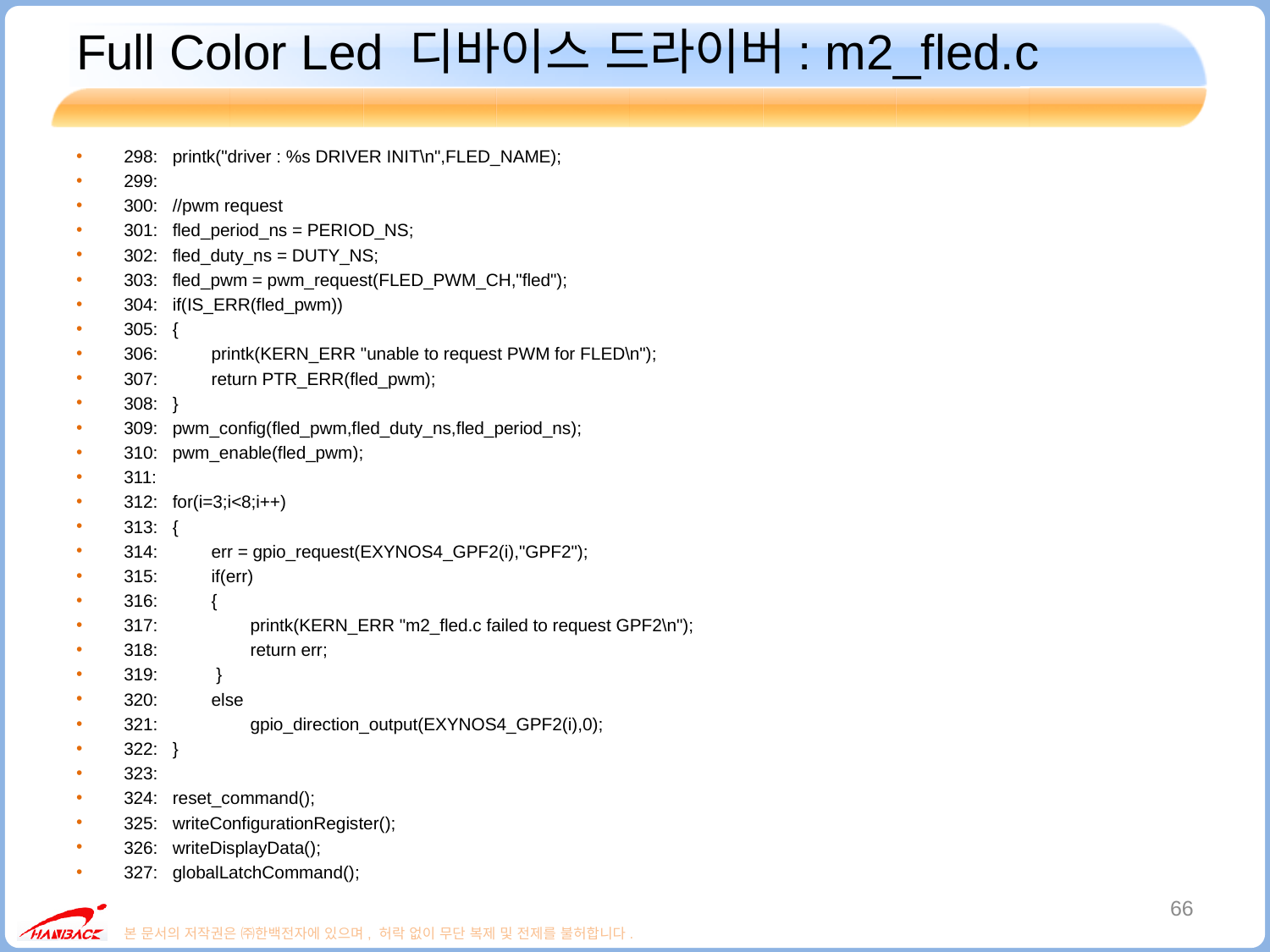

# Full Color Led 디바이스 드라이버: m2_fled.c
298:   printk("driver : %s DRIVER INIT\n",FLED_NAME);
299:
300:   //pwm request
301:   fled_period_ns = PERIOD_NS;
302:   fled_duty_ns = DUTY_NS;
303:   fled_pwm = pwm_request(FLED_PWM_CH,"fled");
304:   if(IS_ERR(fled_pwm))
305:   {
306:           printk(KERN_ERR "unable to request PWM for FLED\n");
307:           return PTR_ERR(fled_pwm);
308:   }
309:   pwm_config(fled_pwm,fled_duty_ns,fled_period_ns);
310:   pwm_enable(fled_pwm);
311:
312:   for(i=3;i<8;i++)
313:   {
314:           err = gpio_request(EXYNOS4_GPF2(i),"GPF2");
315:           if(err)
316:           {
317:                   printk(KERN_ERR "m2_fled.c failed to request GPF2\n");
318:                   return err;
319:            }
320:           else
321:                   gpio_direction_output(EXYNOS4_GPF2(i),0);
322:   }
323:
324:   reset_command();
325:   writeConfigurationRegister();
326:   writeDisplayData();
327:   globalLatchCommand();
66